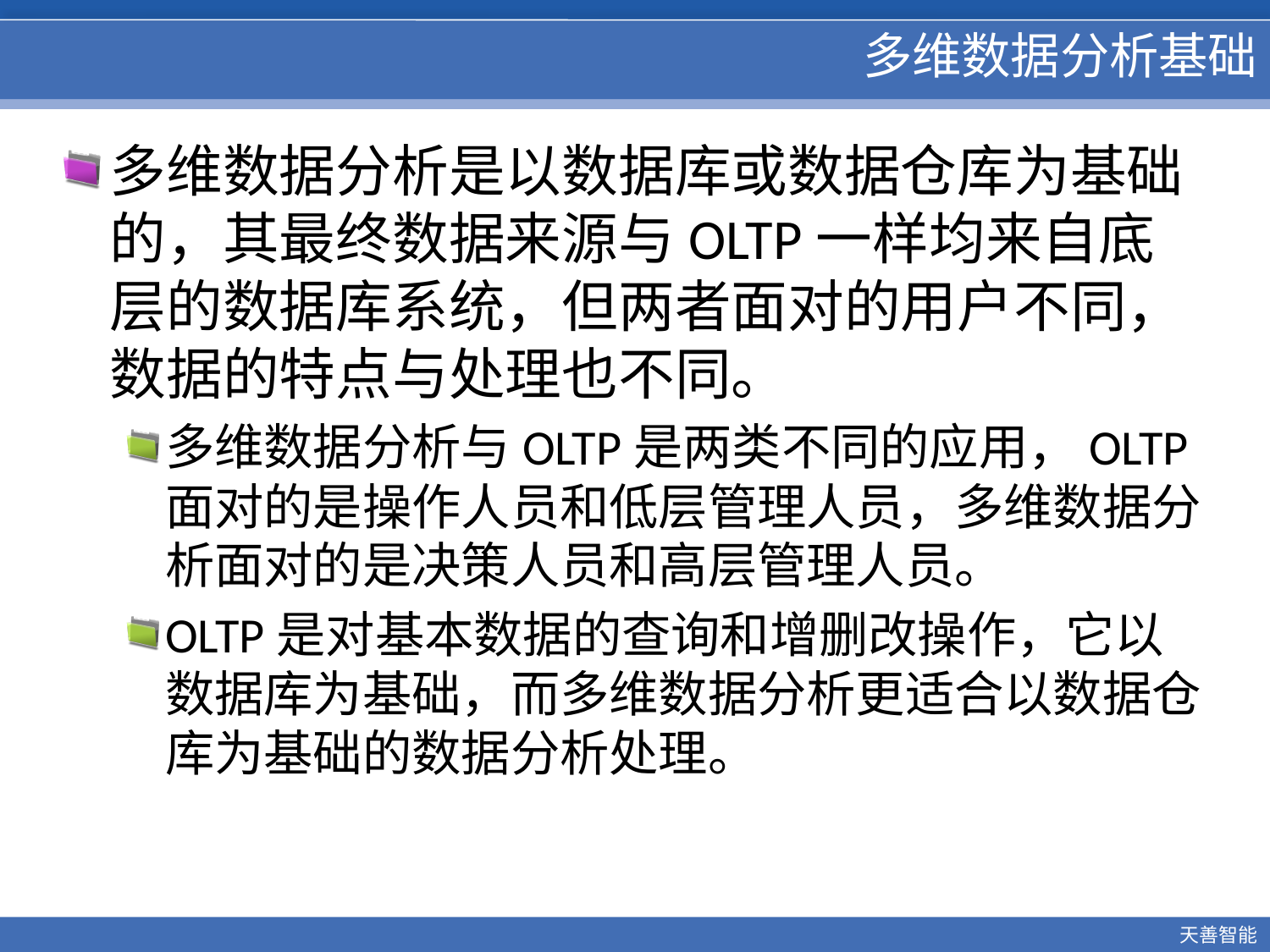

# 多维数据分析基础
多维数据分析是以数据库或数据仓库为基础的，其最终数据来源与OLTP一样均来自底层的数据库系统，但两者面对的用户不同，数据的特点与处理也不同。
多维数据分析与OLTP是两类不同的应用，OLTP面对的是操作人员和低层管理人员，多维数据分析面对的是决策人员和高层管理人员。
OLTP是对基本数据的查询和增删改操作，它以数据库为基础，而多维数据分析更适合以数据仓库为基础的数据分析处理。